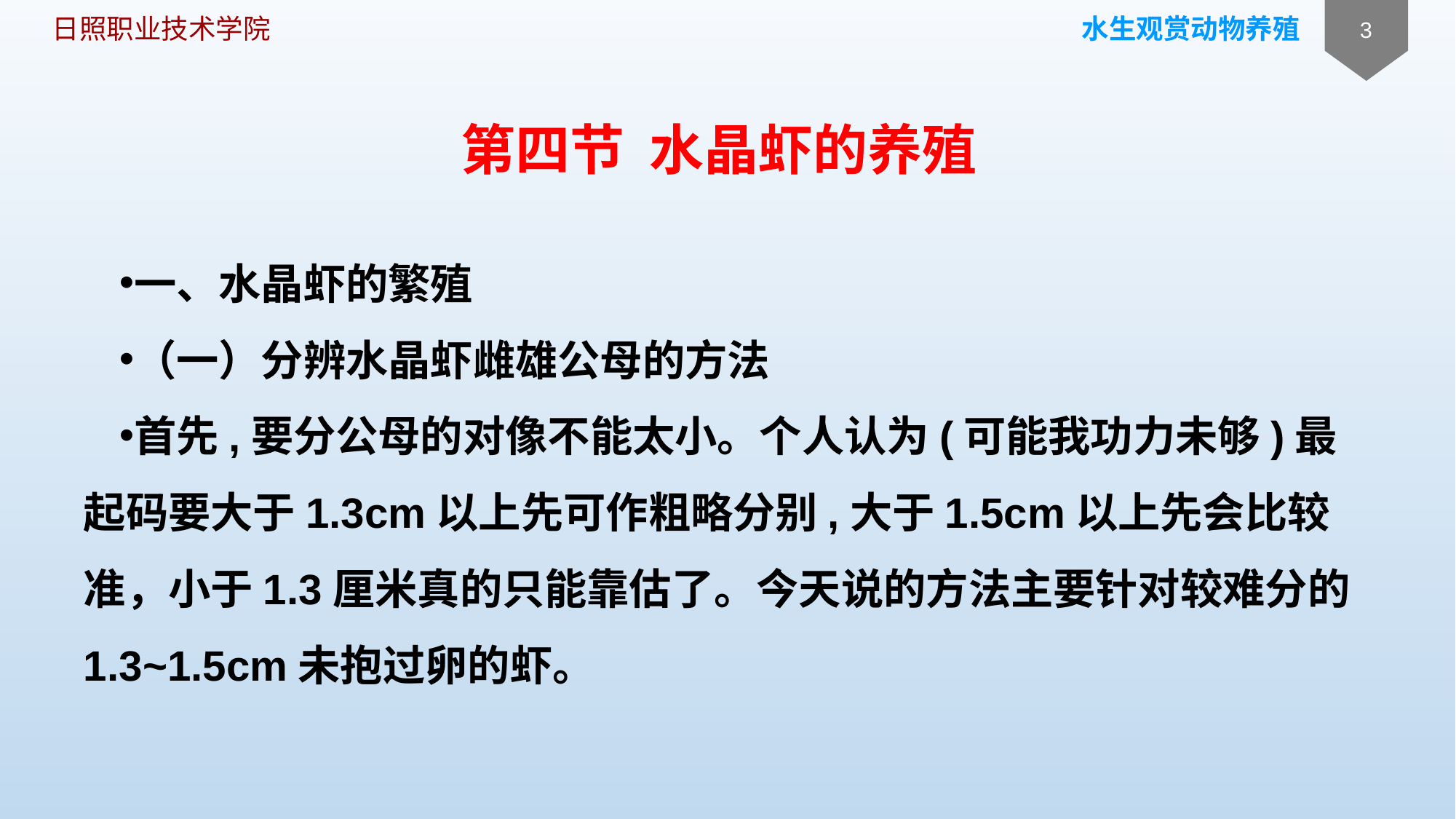

# 第四节  水晶虾的养殖
一、水晶虾的繁殖
（一）分辨水晶虾雌雄公母的方法
首先,要分公母的对像不能太小。个人认为(可能我功力未够)最起码要大于1.3cm以上先可作粗略分别,大于1.5cm以上先会比较准，小于1.3厘米真的只能靠估了。今天说的方法主要针对较难分的1.3~1.5cm未抱过卵的虾。